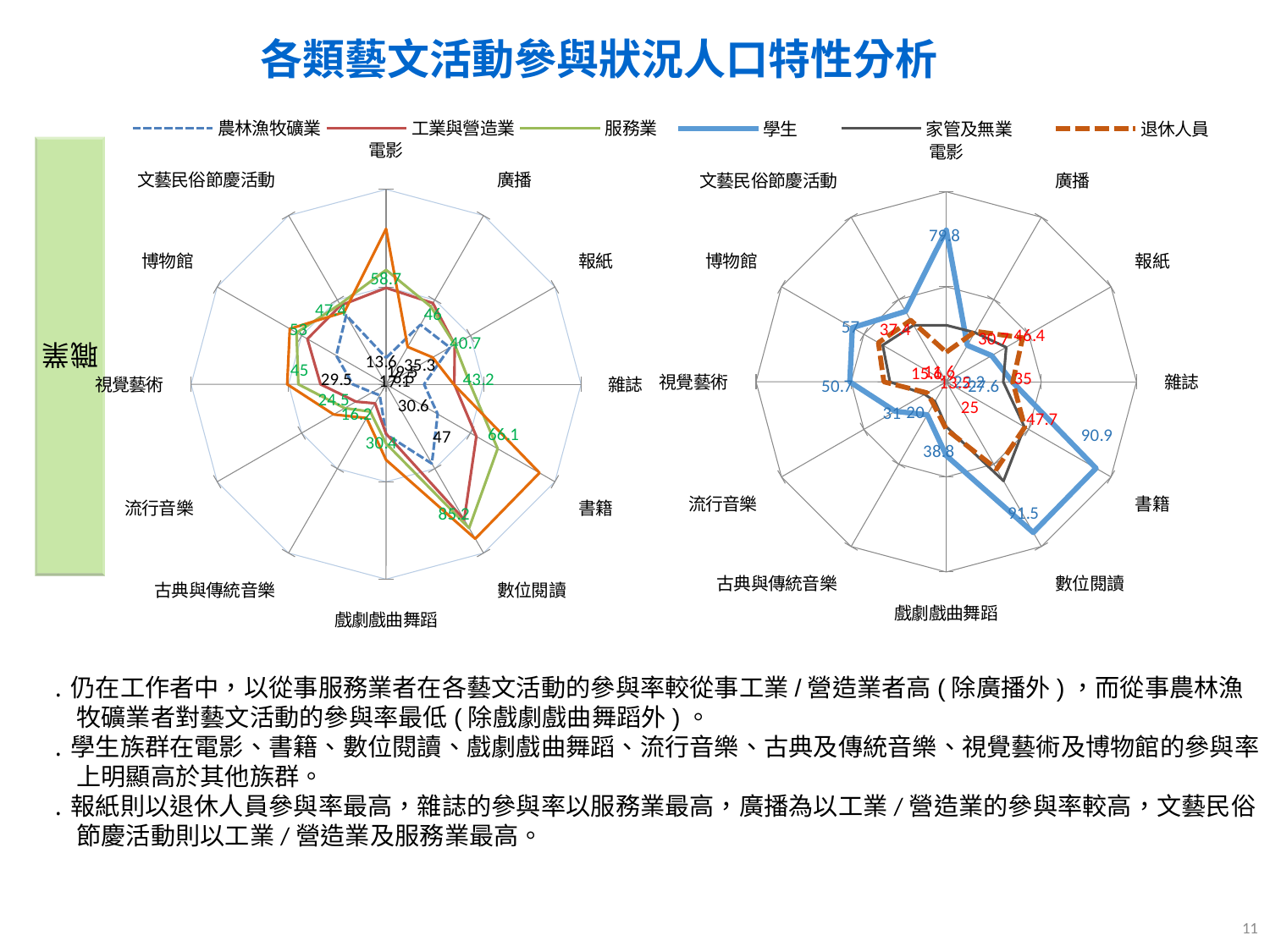

各類藝文活動參與狀況人口特性分析

### Chart

| Category | 農林漁牧礦業 | 工業與營造業 | 服務業 | 學生 |
|---|---|---|---|---|
| 電影 | 13.6 | 49.5 | 58.7 | 79.8 |
| 廣播 | 35.3 | 48.1 | 46.0 | 22.2 |
| 報紙 | 37.8 | 40.7 | 40.7 | 27.6 |
| 雜誌 | 19.5 | 35.0 | 43.2 | 34.7 |
| 書籍 | 30.6 | 53.5 | 66.1 | 90.9 |
| 數位閱讀 | 47.0 | 80.2 | 85.2 | 91.5 |
| 戲劇戲曲舞蹈 | 25.7 | 25.4 | 30.4 | 38.8 |
| 古典與傳統音樂 | 6.5 | 11.3 | 16.2 | 20.0 |
| 流行音樂 | 8.3 | 17.8 | 24.5 | 31.0 |
| 視覺藝術 | 17.1 | 33.6 | 45.0 | 50.7 |
| 博物館 | 29.5 | 46.6 | 53.0 | 57.0 |
| 文藝民俗節慶活動 | 40.9 | 46.7 | 47.4 | 42.8 |

### Chart

| Category | 學生 | 家管及無業 | 退休人員 |
|---|---|---|---|
| 電影 | 79.8 | 29.8 | 15.6 |
| 廣播 | 22.2 | 30.0 | 30.7 |
| 報紙 | 27.6 | 36.4 | 46.4 |
| 雜誌 | 34.7 | 30.0 | 35.0 |
| 書籍 | 90.9 | 47.5 | 47.7 |
| 數位閱讀 | 91.5 | 60.2 | 52.9 |
| 戲劇戲曲舞蹈 | 38.8 | 23.6 | 25.0 |
| 古典與傳統音樂 | 20.0 | 11.9 | 13.5 |
| 流行音樂 | 31.0 | 13.1 | 11.6 |
| 視覺藝術 | 50.7 | 29.6 | 32.8 |
| 博物館 | 57.0 | 38.6 | 41.2 |
| 文藝民俗節慶活動 | 42.8 | 34.4 | 37.4 |
職業
․仍在工作者中，以從事服務業者在各藝文活動的參與率較從事工業/營造業者高(除廣播外)，而從事農林漁牧礦業者對藝文活動的參與率最低(除戲劇戲曲舞蹈外)。
․學生族群在電影、書籍、數位閱讀、戲劇戲曲舞蹈、流行音樂、古典及傳統音樂、視覺藝術及博物館的參與率上明顯高於其他族群。
․報紙則以退休人員參與率最高，雜誌的參與率以服務業最高，廣播為以工業/營造業的參與率較高，文藝民俗節慶活動則以工業/營造業及服務業最高。
11